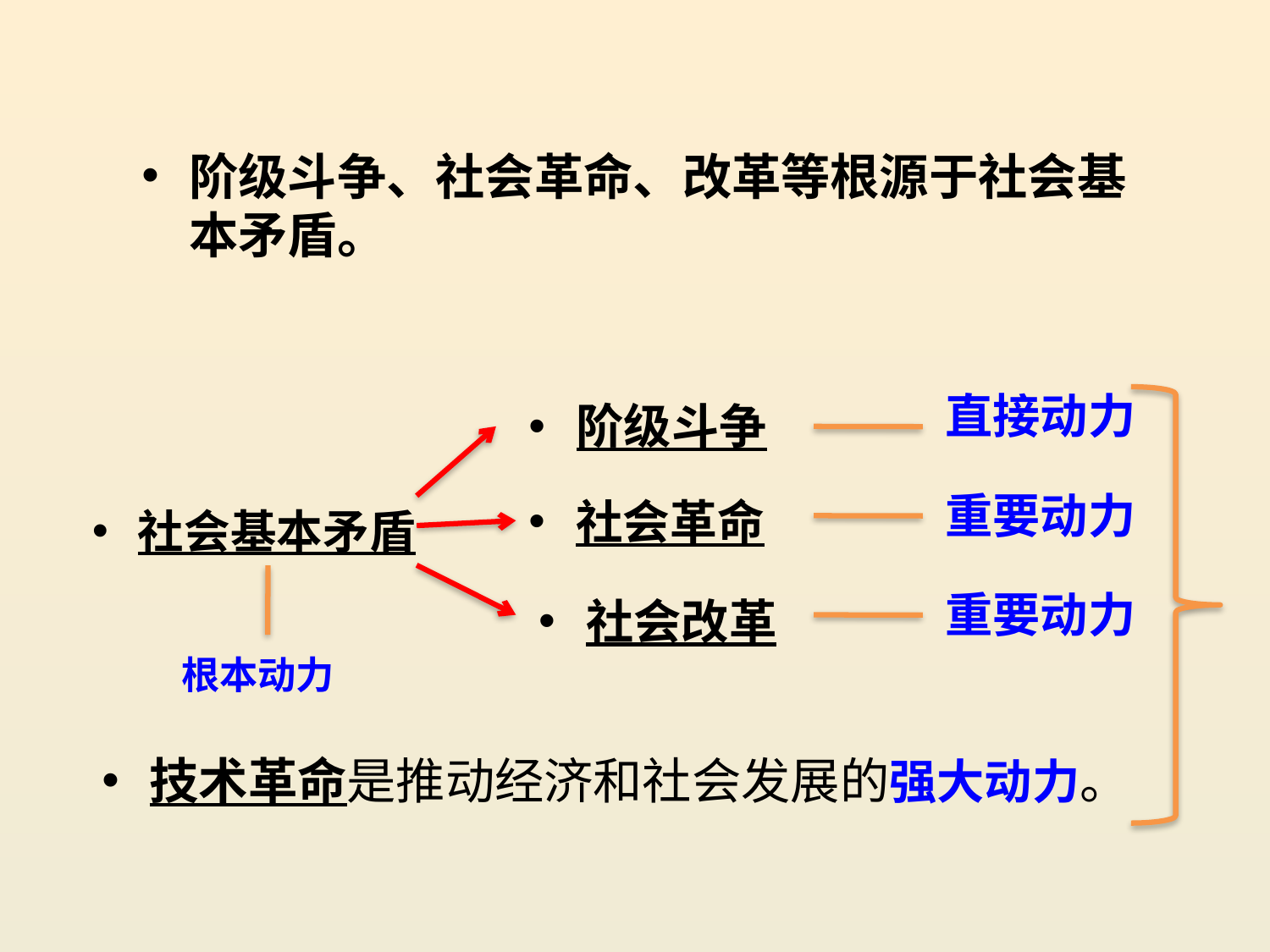

阶级斗争、社会革命、改革等根源于社会基本矛盾。
直接动力

阶级斗争
重要动力
社会革命
社会基本矛盾
社会改革
重要动力
根本动力
技术革命是推动经济和社会发展的强大动力。